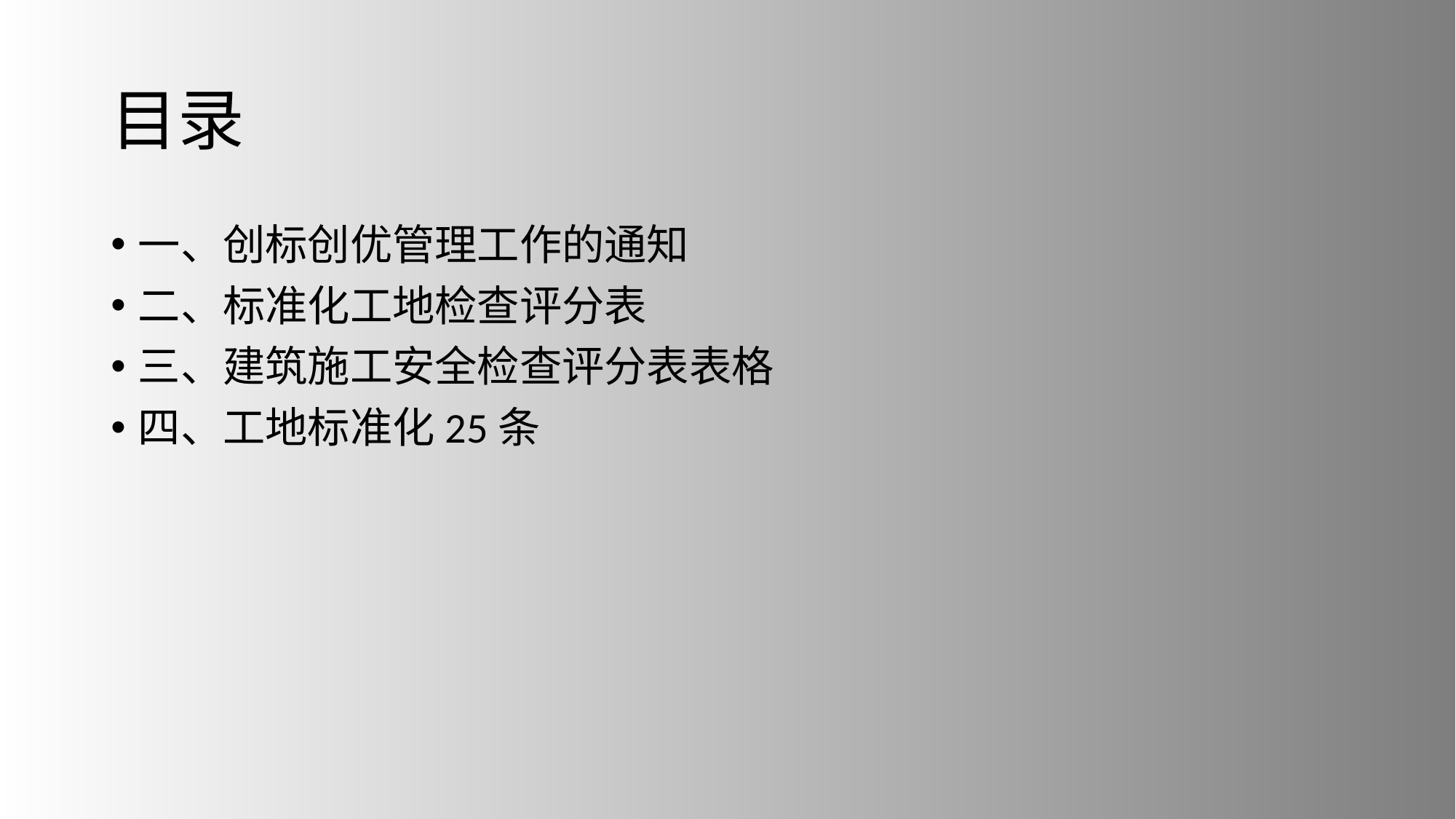

# 目录
一、创标创优管理工作的通知
二、标准化工地检查评分表
三、建筑施工安全检查评分表表格
四、工地标准化25条